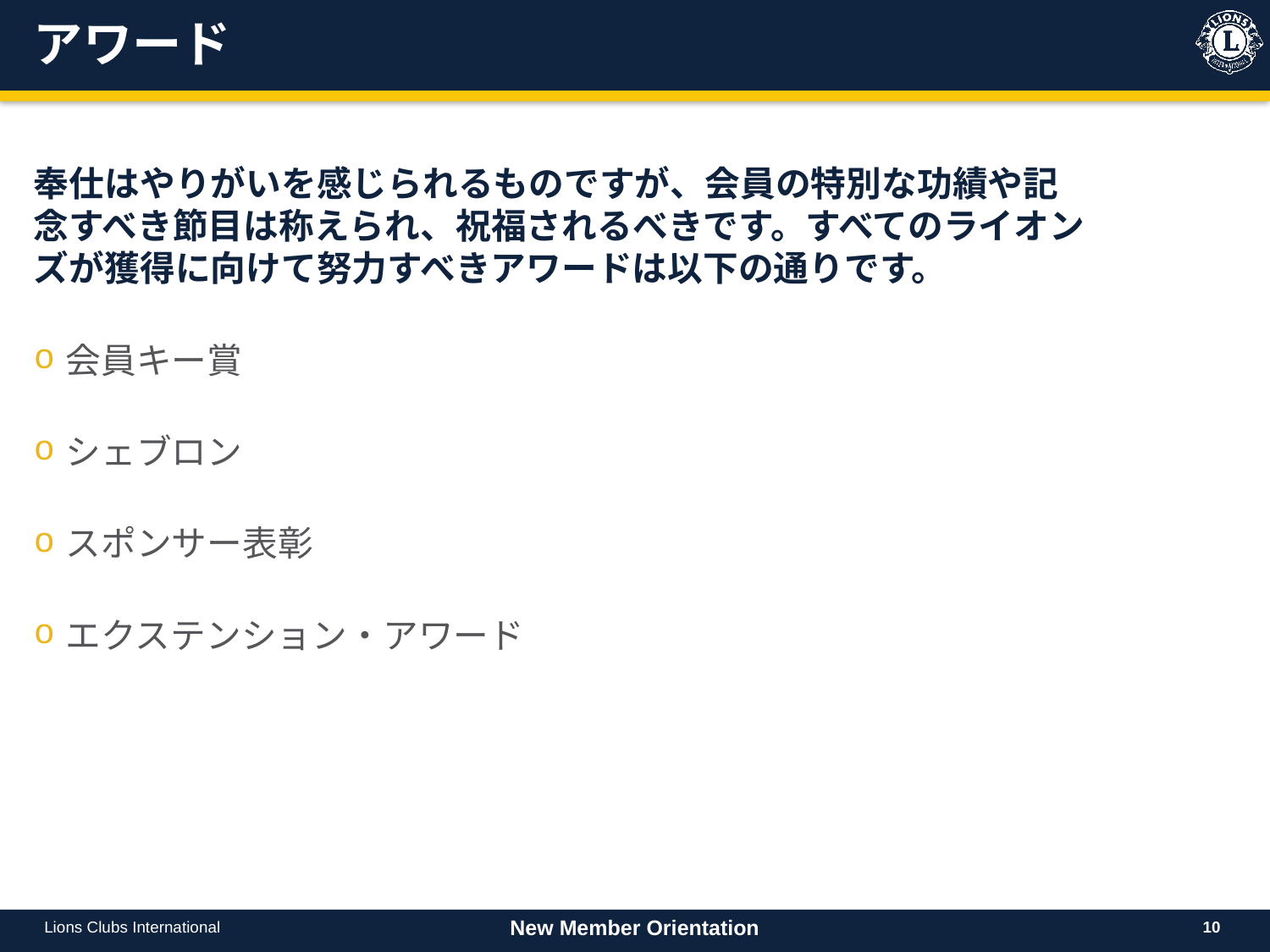

# アワード
奉仕はやりがいを感じられるものですが、会員の特別な功績や記念すべき節目は称えられ、祝福されるべきです。すべてのライオンズが獲得に向けて努力すべきアワードは以下の通りです。
会員キー賞
シェブロン
スポンサー表彰
エクステンション・アワード